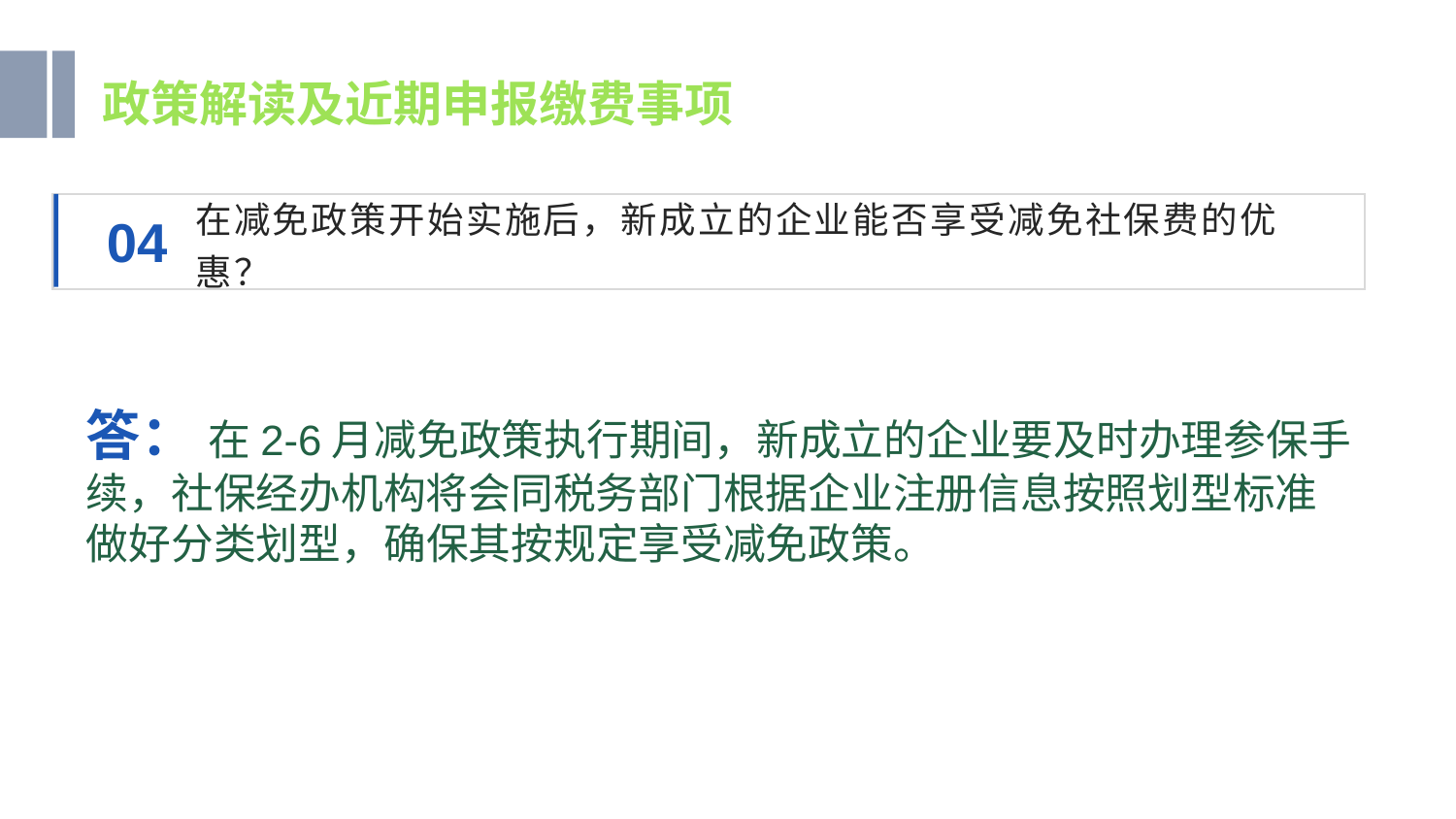

政策解读及近期申报缴费事项

04
在减免政策开始实施后，新成立的企业能否享受减免社保费的优惠？
答： 在2-6月减免政策执行期间，新成立的企业要及时办理参保手续，社保经办机构将会同税务部门根据企业注册信息按照划型标准做好分类划型，确保其按规定享受减免政策。